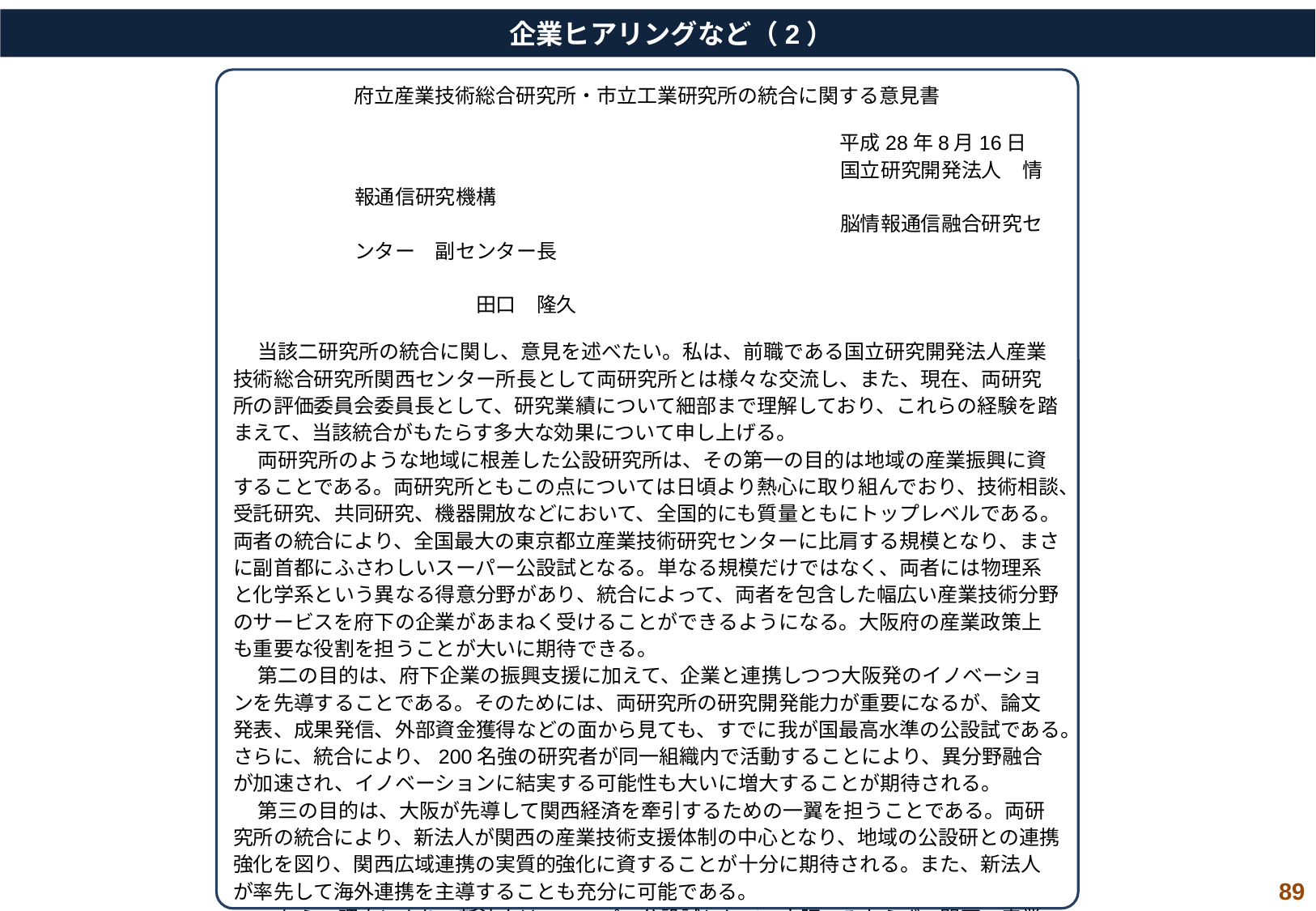

企業ヒアリングなど（2）
府立産業技術総合研究所・市立工業研究所の統合に関する意見書

　　　　　　　　　　　　　　　　　　　　　　　　平成28年8月16日
　　　　　　　　　　　　　　　　　　　　　　　　国立研究開発法人　情報通信研究機構
　　　　　　　　　　　　　　　　　　　　　　　　脳情報通信融合研究センター　副センター長
　　　　　　　　　　　　　　　　　　　　　　　　　　　　　　　　　　　　　　　　田口　隆久

　 当該二研究所の統合に関し、意見を述べたい。私は、前職である国立研究開発法人産業技術総合研究所関西センター所長として両研究所とは様々な交流し、また、現在、両研究所の評価委員会委員長として、研究業績について細部まで理解しており、これらの経験を踏まえて、当該統合がもたらす多大な効果について申し上げる。
　 両研究所のような地域に根差した公設研究所は、その第一の目的は地域の産業振興に資することである。両研究所ともこの点については日頃より熱心に取り組んでおり、技術相談、受託研究、共同研究、機器開放などにおいて、全国的にも質量ともにトップレベルである。両者の統合により、全国最大の東京都立産業技術研究センターに比肩する規模となり、まさに副首都にふさわしいスーパー公設試となる。単なる規模だけではなく、両者には物理系と化学系という異なる得意分野があり、統合によって、両者を包含した幅広い産業技術分野のサービスを府下の企業があまねく受けることができるようになる。大阪府の産業政策上も重要な役割を担うことが大いに期待できる。
　 第二の目的は、府下企業の振興支援に加えて、企業と連携しつつ大阪発のイノベーションを先導することである。そのためには、両研究所の研究開発能力が重要になるが、論文発表、成果発信、外部資金獲得などの面から見ても、すでに我が国最高水準の公設試である。さらに、統合により、200名強の研究者が同一組織内で活動することにより、異分野融合が加速され、イノベーションに結実する可能性も大いに増大することが期待される。
　 第三の目的は、大阪が先導して関西経済を牽引するための一翼を担うことである。両研究所の統合により、新法人が関西の産業技術支援体制の中心となり、地域の公設研との連携強化を図り、関西広域連携の実質的強化に資することが十分に期待される。また、新法人が率先して海外連携を主導することも充分に可能である。
　 これらの理由により、新法人は、スーパー公設試として、大阪のみならず、関西の産業振興に貢献することが期待できるため、早期の統合を目指すべきであると考える。もちろん、両組織がただ並立するだけではこれらの効果は生まれにくいため、研究所のみならず、行政側も積極的に協力し、一体感のある研究所マネージメントができる体制や環境をいちはやく構築すべく努めなければならない。

89